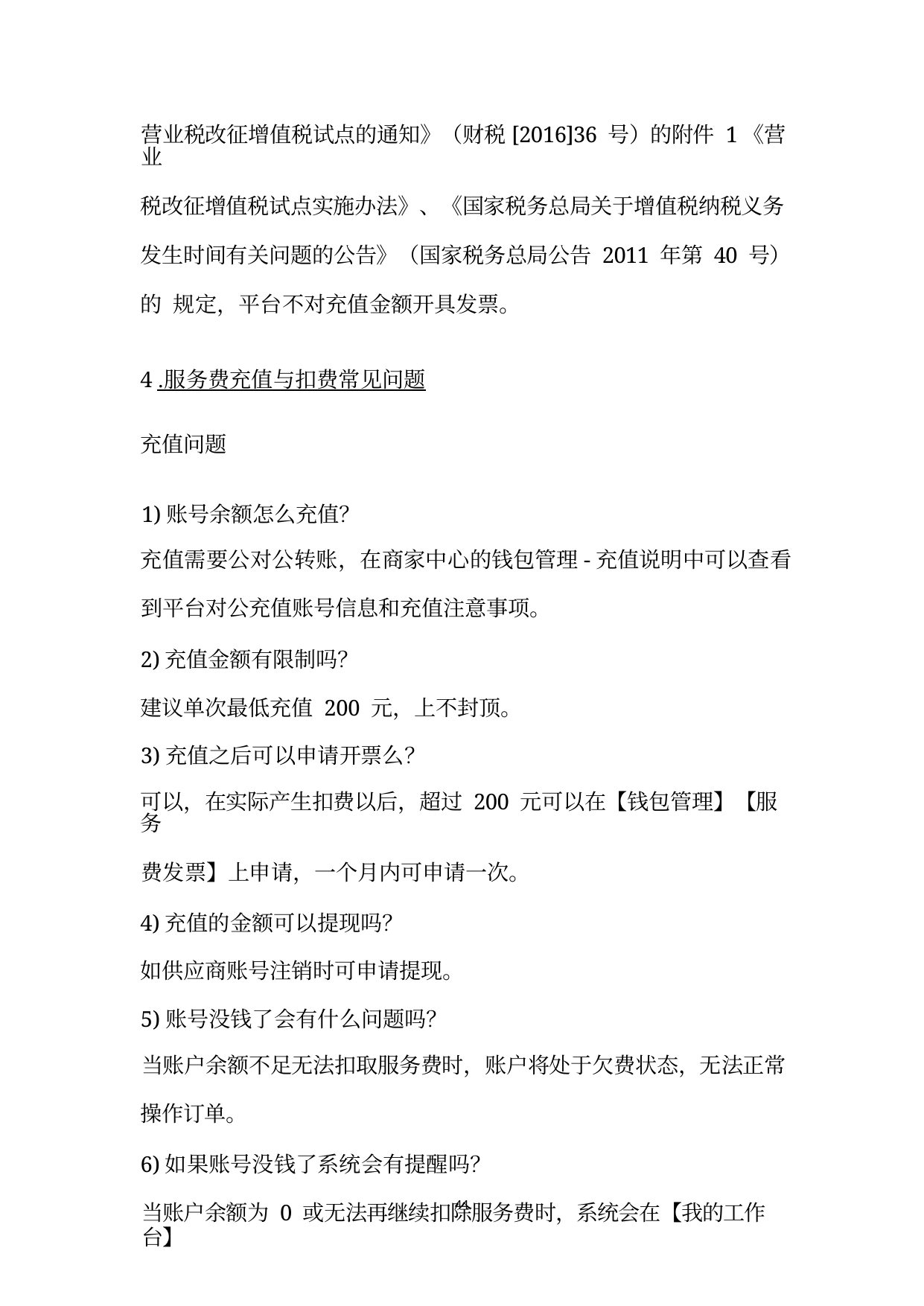

营业税改征增值税试点的通知》（财税[2016]36 号）的附件 1《营业
税改征增值税试点实施办法》、《国家税务总局关于增值税纳税义务  发生时间有关问题的公告》（国家税务总局公告 2011 年第 40 号）的  规定，平台不对充值金额开具发票。

4.服务费充值与扣费常见问题

充值问题

1)账号余额怎么充值？
充值需要公对公转账，在商家中心的钱包管理-充值说明中可以查看
到平台对公充值账号信息和充值注意事项。

2)充值金额有限制吗？
建议单次最低充值 200 元，上不封顶。
3)充值之后可以申请开票么？
可以，在实际产生扣费以后，超过 200 元可以在【钱包管理】【服务
费发票】上申请，一个月内可申请一次。

4)充值的金额可以提现吗？
如供应商账号注销时可申请提现。
5)账号没钱了会有什么问题吗？
当账户余额不足无法扣取服务费时，账户将处于欠费状态，无法正常
操作订单。

6)如果账号没钱了系统会有提醒吗？

当账户余额为 0 或无法再继续扣除服务费时，系统会在【我的工作台】

44